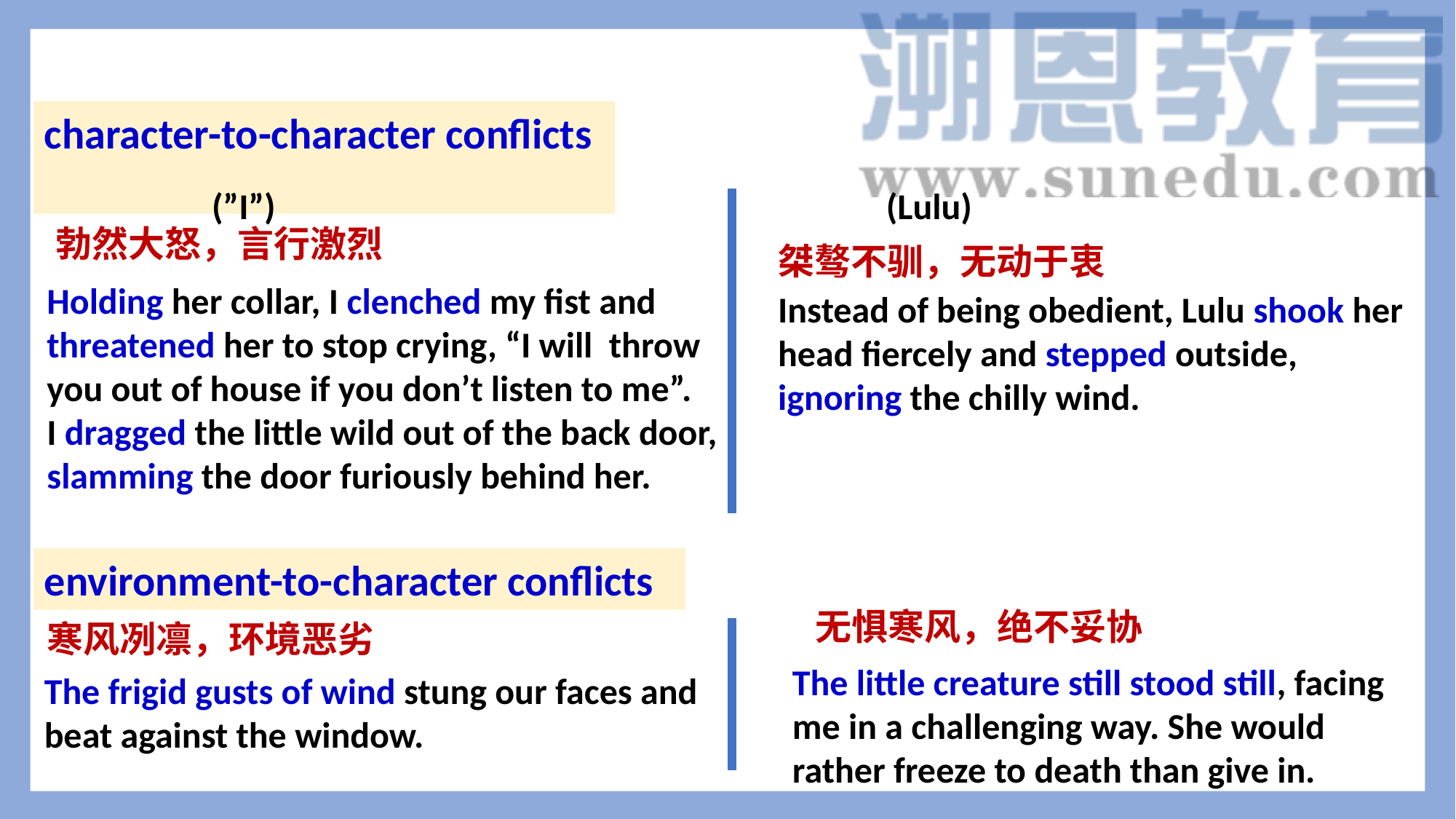

character-to-character conflicts
 (”I”)
(Lulu)
勃然大怒，言行激烈
桀骜不驯，无动于衷
Holding her collar, I clenched my fist and threatened her to stop crying, “I will  throw you out of house if you don’t listen to me”.
I dragged the little wild out of the back door, slamming the door furiously behind her.
Instead of being obedient, Lulu shook her head fiercely and stepped outside, ignoring the chilly wind.
environment-to-character conflicts
无惧寒风，绝不妥协
寒风冽凛，环境恶劣
The little creature still stood still, facing me in a challenging way. She would rather freeze to death than give in.
The frigid gusts of wind stung our faces and beat against the window.